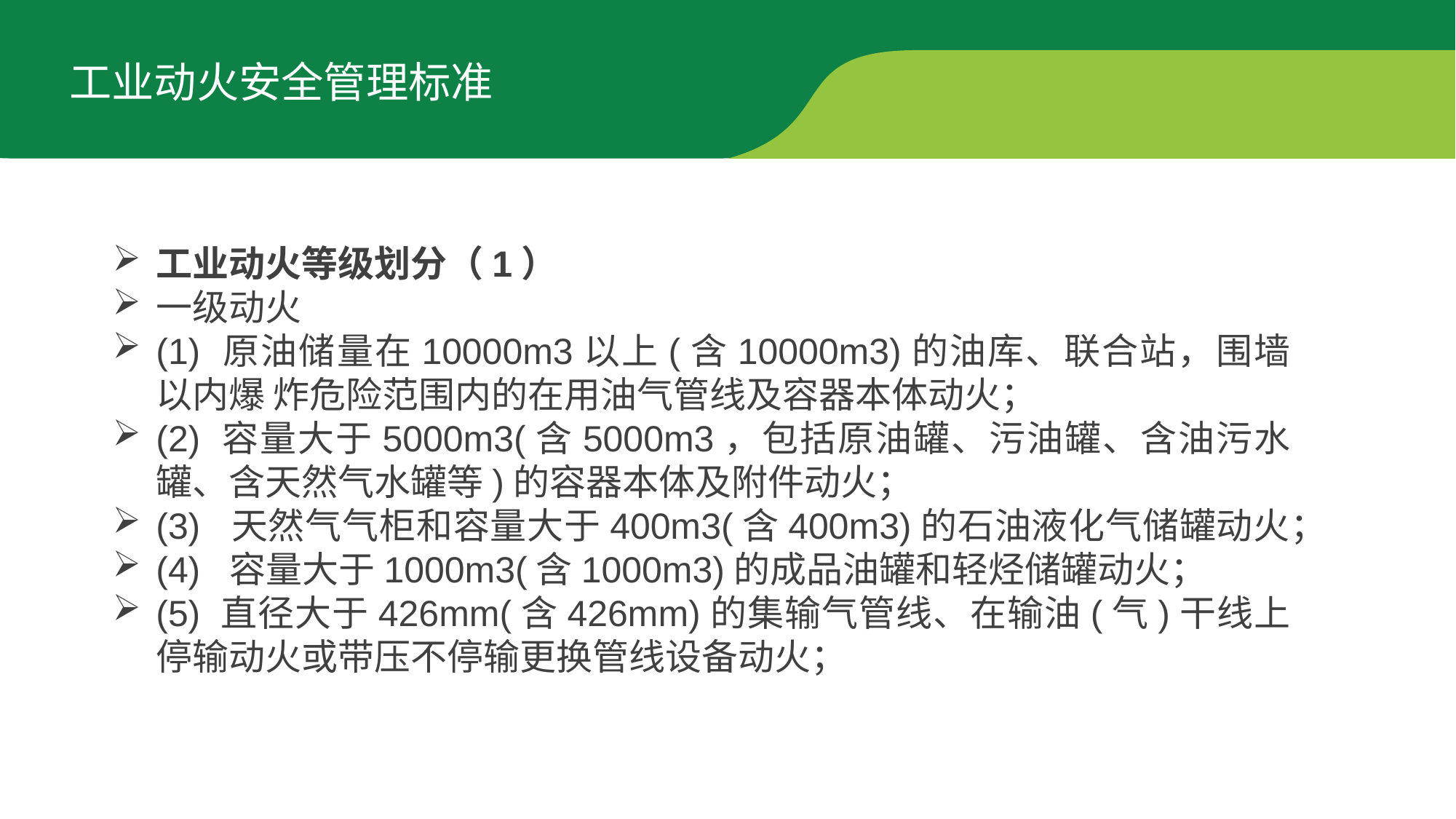

工业动火安全管理标准

工业动火等级划分（1）
一级动火
(1) 原油储量在10000m3以上(含10000m3)的油库、联合站，围墙以内爆 炸危险范围内的在用油气管线及容器本体动火；
(2) 容量大于5000m3(含5000m3，包括原油罐、污油罐、含油污水罐、含天然气水罐等)的容器本体及附件动火；
(3)  天然气气柜和容量大于400m3(含400m3)的石油液化气储罐动火；
(4)  容量大于1000m3(含1000m3)的成品油罐和轻烃储罐动火；
(5) 直径大于426mm(含426mm)的集输气管线、在输油(气)干线上停输动火或带压不停输更换管线设备动火；